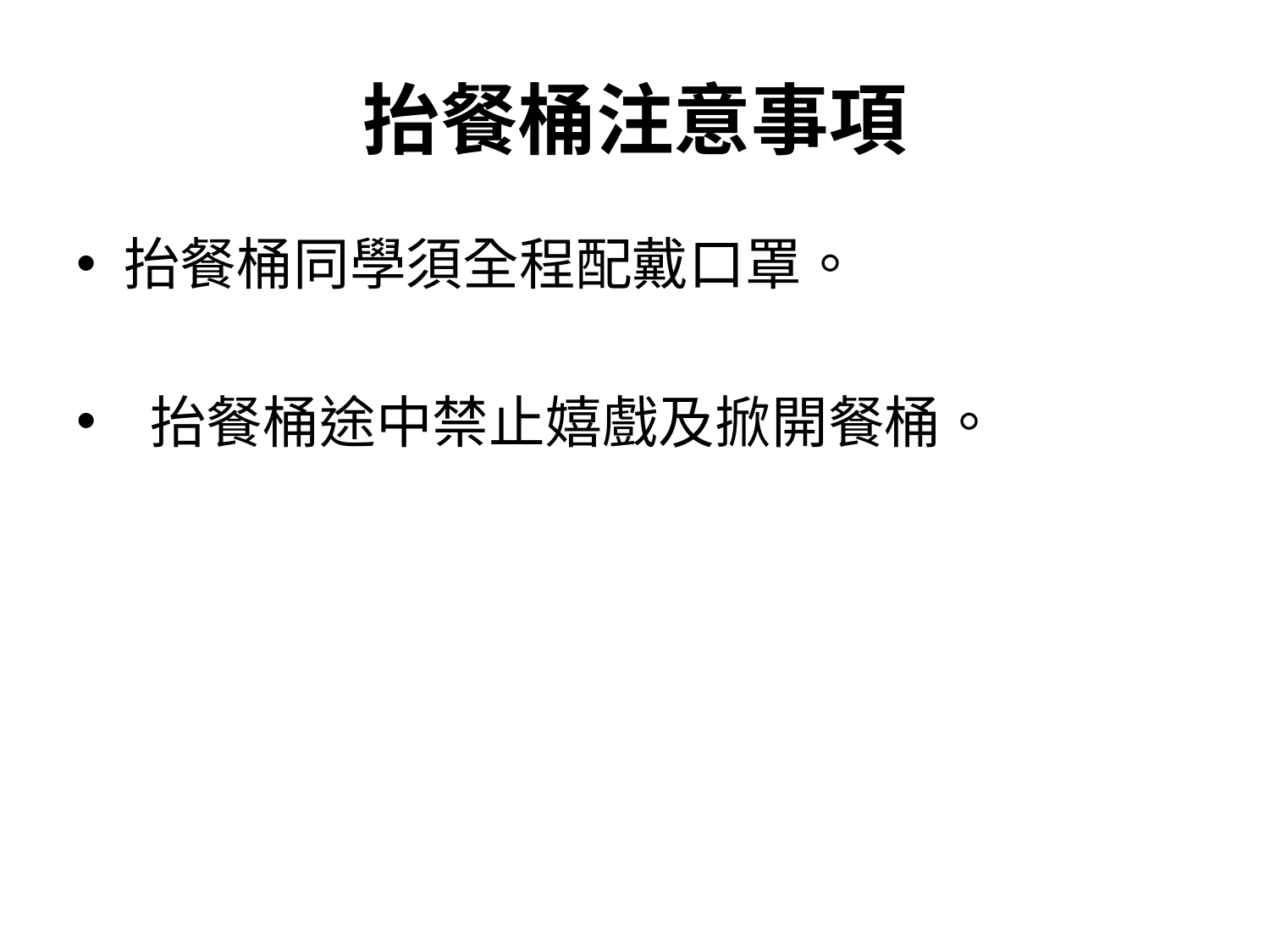

# 抬餐桶注意事項
抬餐桶同學須全程配戴口罩。

 抬餐桶途中禁止嬉戲及掀開餐桶。